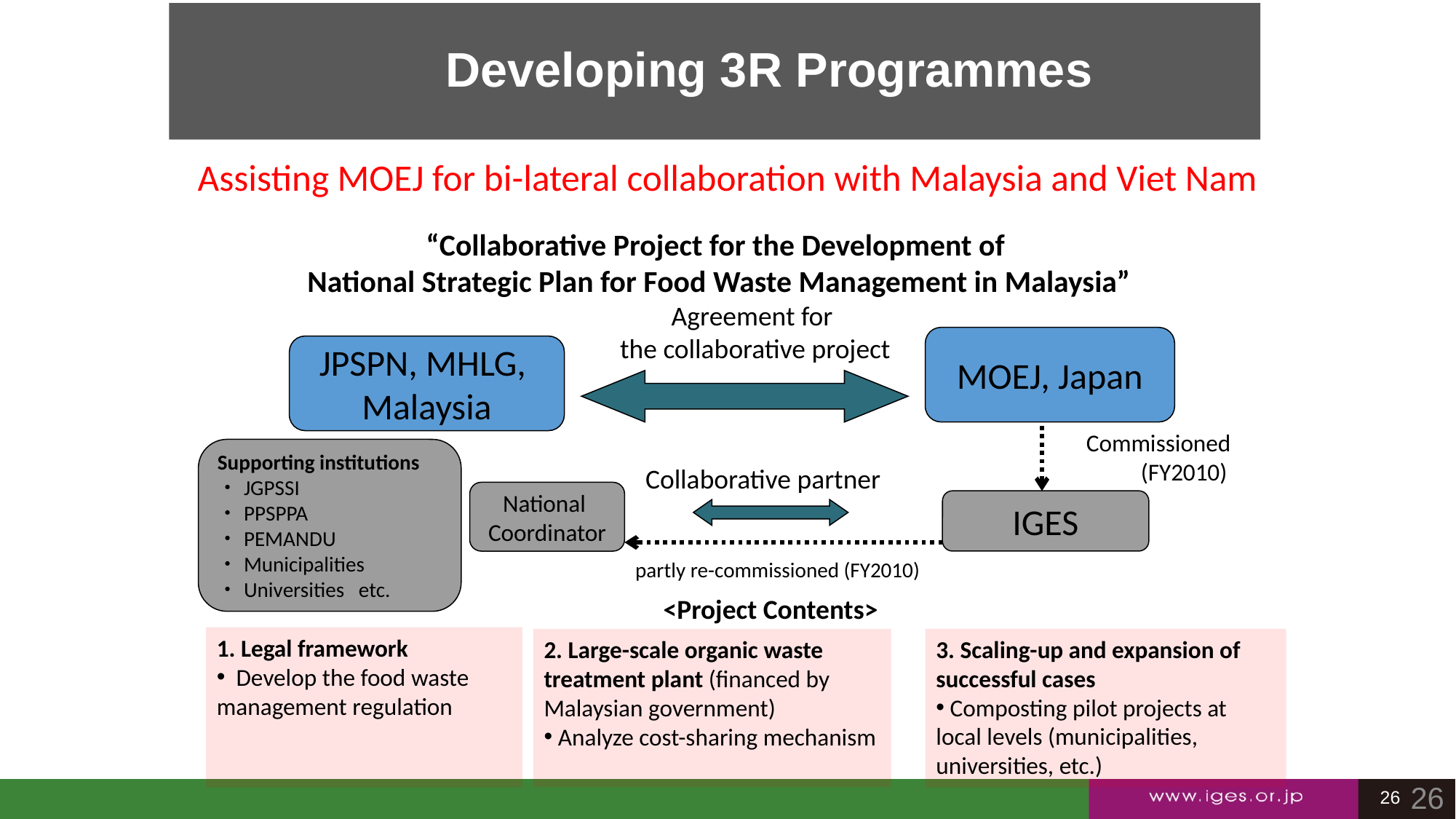

Developing 3R Programmes
Assisting MOEJ for bi-lateral collaboration with Malaysia and Viet Nam
“Collaborative Project for the Development of
National Strategic Plan for Food Waste Management in Malaysia”
Agreement for
the collaborative project
MOEJ, Japan
JPSPN, MHLG,
Malaysia

Commissioned
          (FY2010)
Supporting institutions
・JGPSSI
・PPSPPA
・PEMANDU
・Municipalities
・Universities   etc.
Collaborative partner
National
Coordinator
IGES

partly re-commissioned (FY2010)
<Project Contents>
1. Legal framework
  Develop the food waste  management regulation
3. Scaling-up and expansion of successful cases
 Composting pilot projects at local levels (municipalities, universities, etc.)
2. Large-scale organic waste treatment plant (financed by Malaysian government)
 Analyze cost-sharing mechanism
26